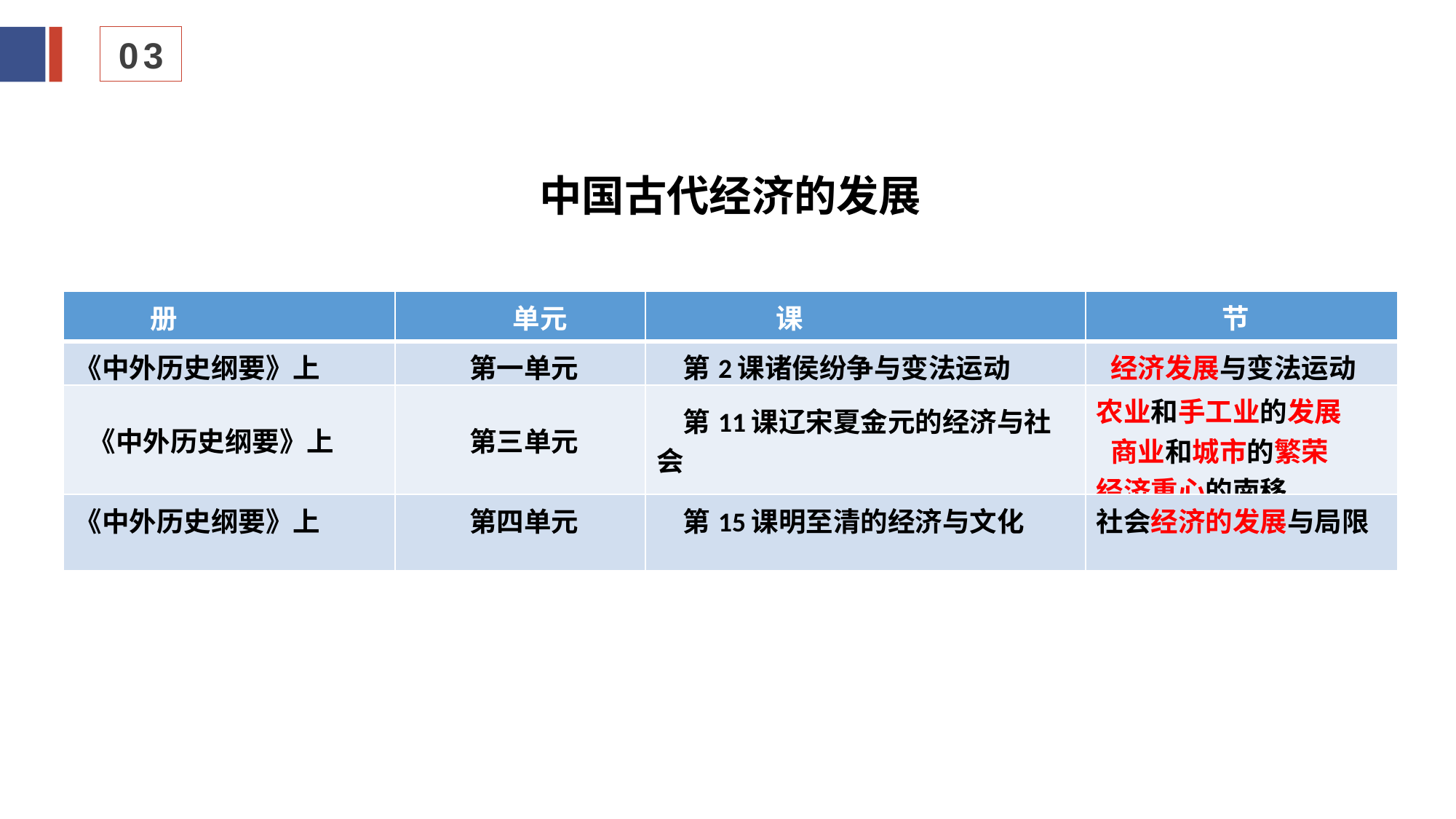

03

         中国古代经济的发展
| 册 | 单元 | 课 | 节 |
| --- | --- | --- | --- |
| 《中外历史纲要》上 | 第一单元 | 第2课诸侯纷争与变法运动 | 经济发展与变法运动 |
| 《中外历史纲要》上 | 第三单元 | 第11课辽宋夏金元的经济与社会 | 农业和手工业的发展 商业和城市的繁荣 经济重心的南移 |
| 《中外历史纲要》上 | 第四单元 | 第15课明至清的经济与文化 | 社会经济的发展与局限 |